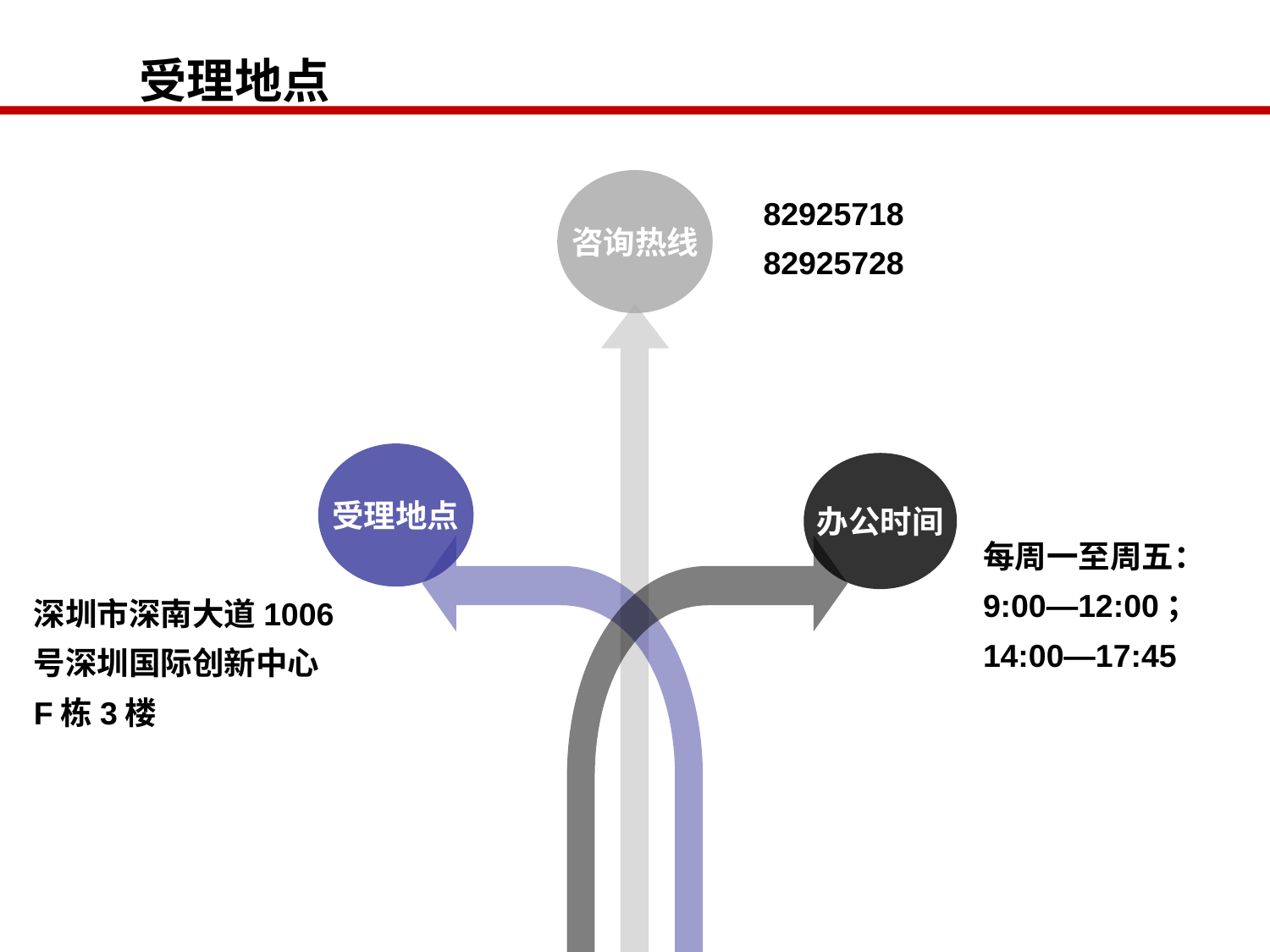

受理地点

咨询热线
82925718
82925728

受理地点
办公时间
每周一至周五：
9:00—12:00；14:00—17:45

深圳市深南大道1006号深圳国际创新中心
F栋3楼
汇报：张三